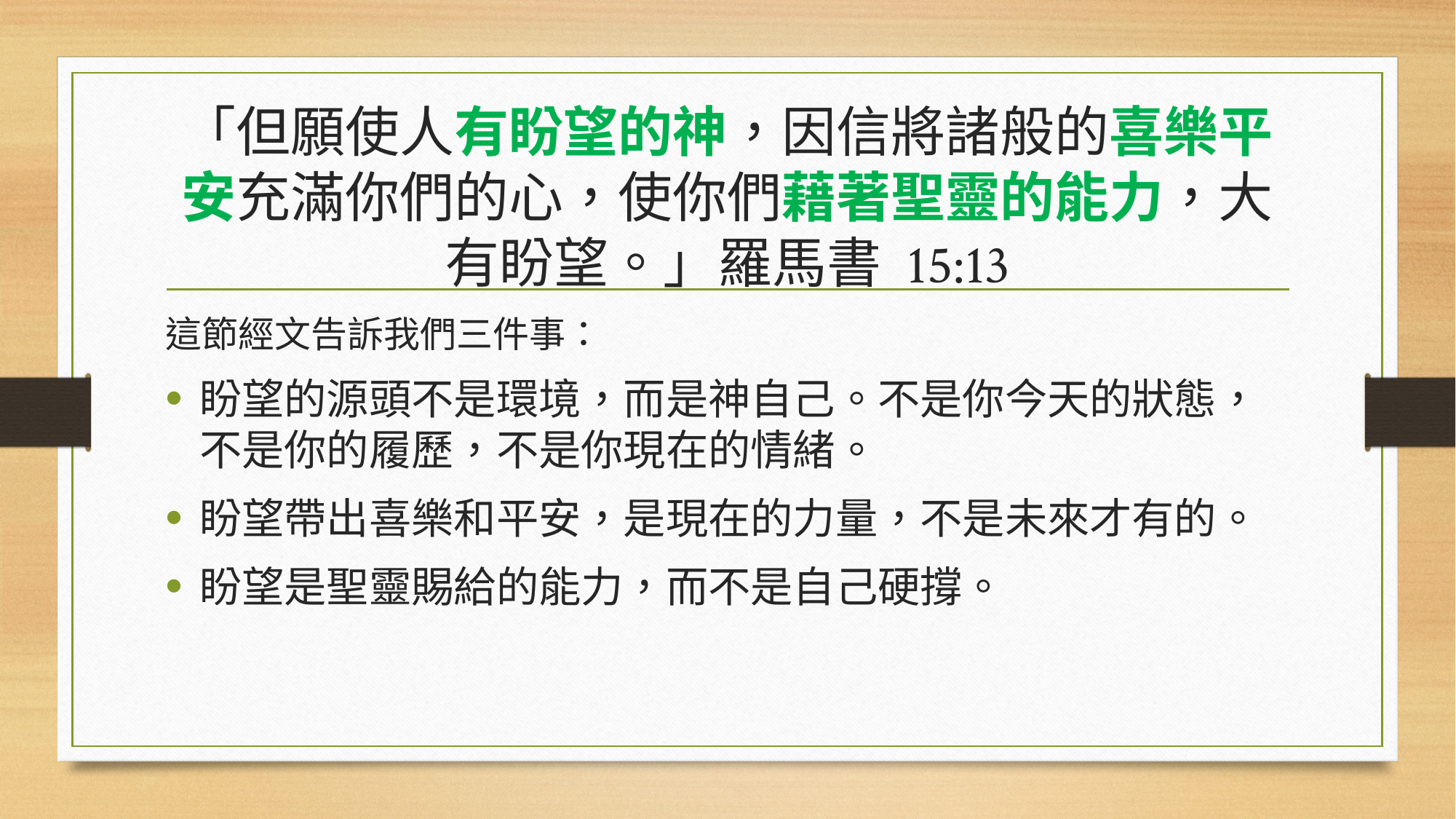

# 「但願使人有盼望的神，因信將諸般的喜樂平安充滿你們的心，使你們藉著聖靈的能力，大有盼望。」羅馬書 15:13
這節經文告訴我們三件事：
盼望的源頭不是環境，而是神自己。不是你今天的狀態，不是你的履歷，不是你現在的情緒。
盼望帶出喜樂和平安，是現在的力量，不是未來才有的。
盼望是聖靈賜給的能力，而不是自己硬撐。